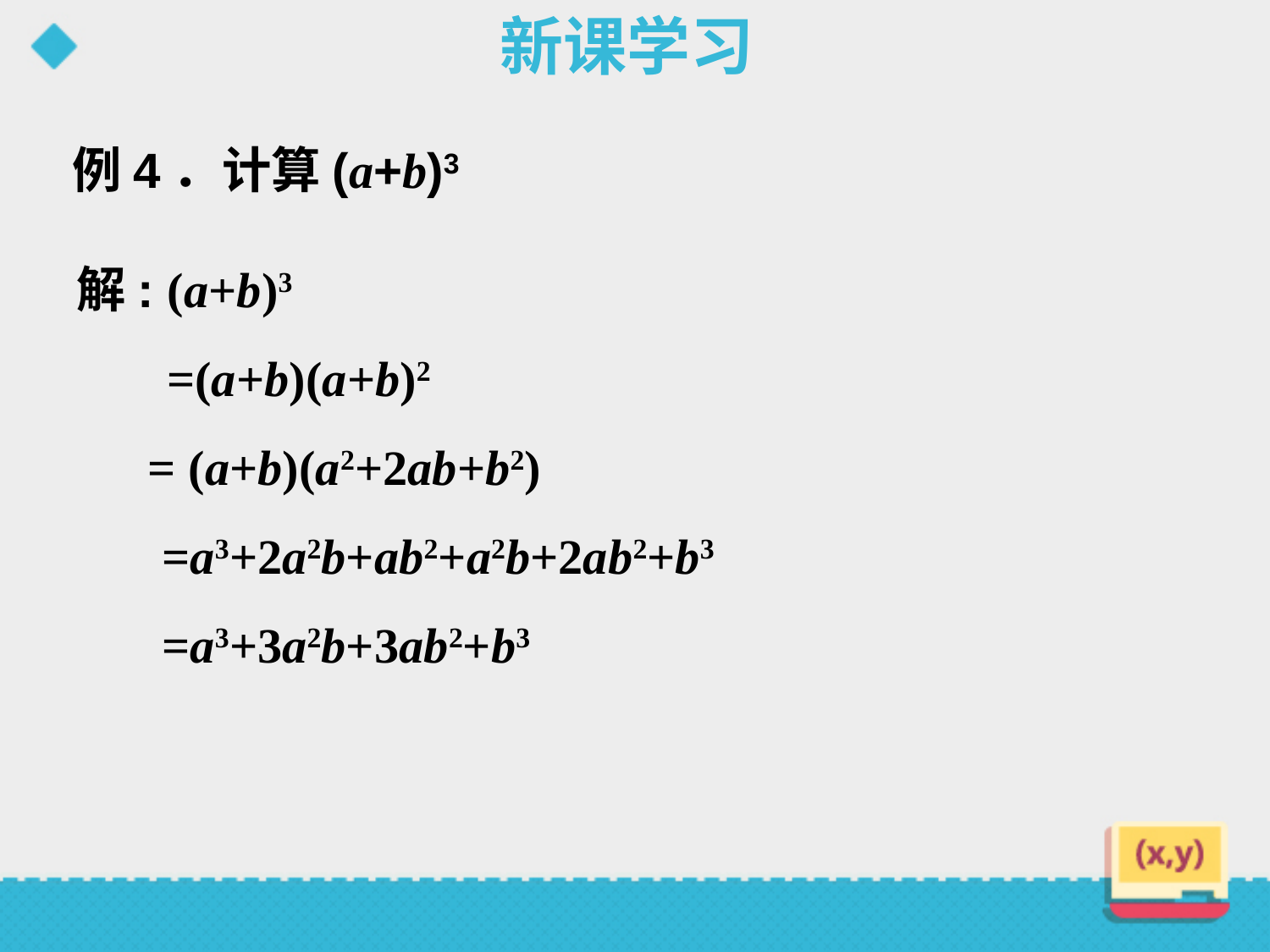

新课学习
# 例4．计算(a+b)3
解: (a+b)3
      =(a+b)(a+b)2
          = (a+b)(a2+2ab+b2)
       =a3+2a2b+ab2+a2b+2ab2+b3
       =a3+3a2b+3ab2+b3